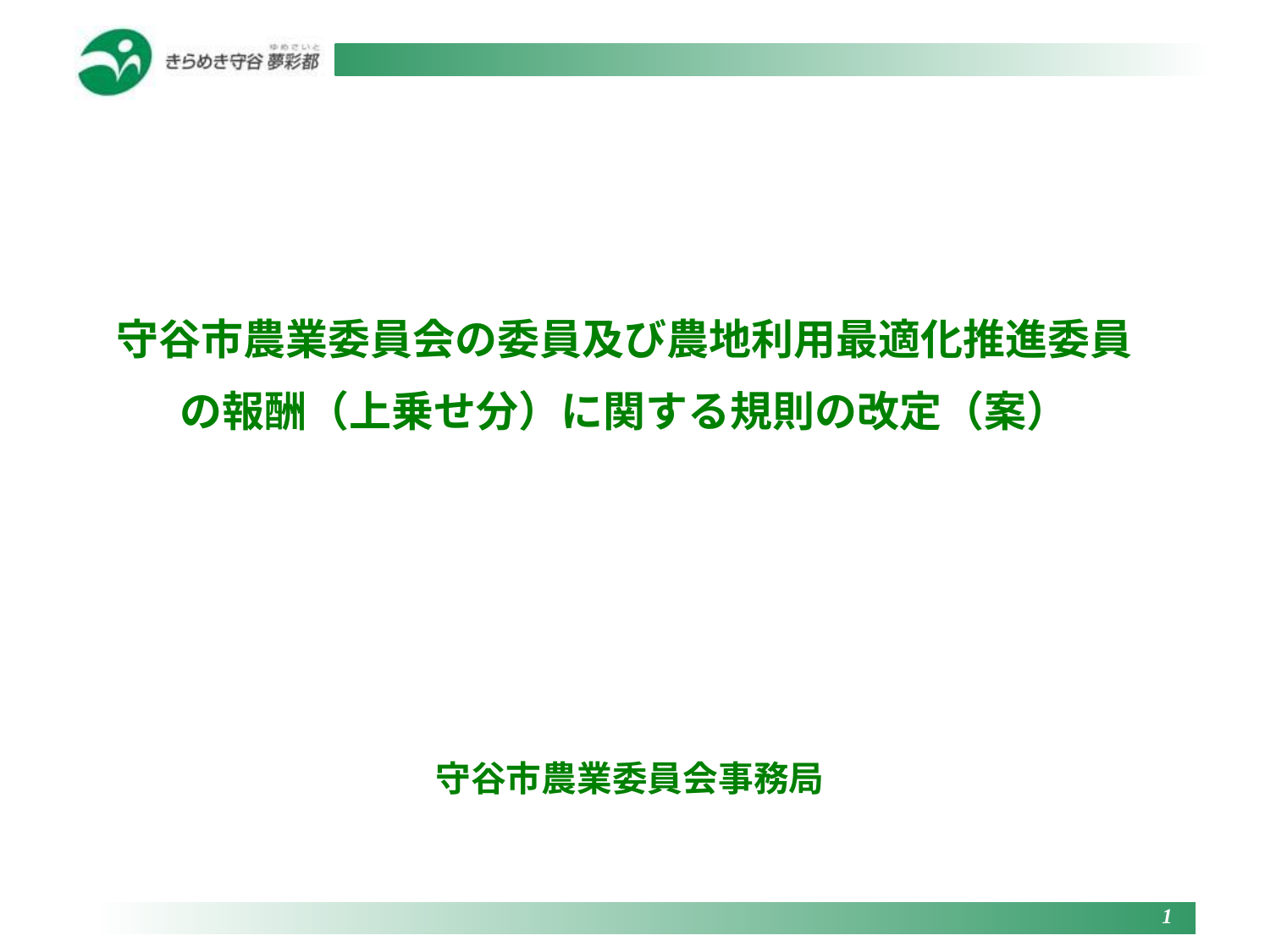

守谷市農業委員会の委員及び農地利用最適化推進委員
の報酬（上乗せ分）に関する規則の改定（案）
守谷市農業委員会事務局
1